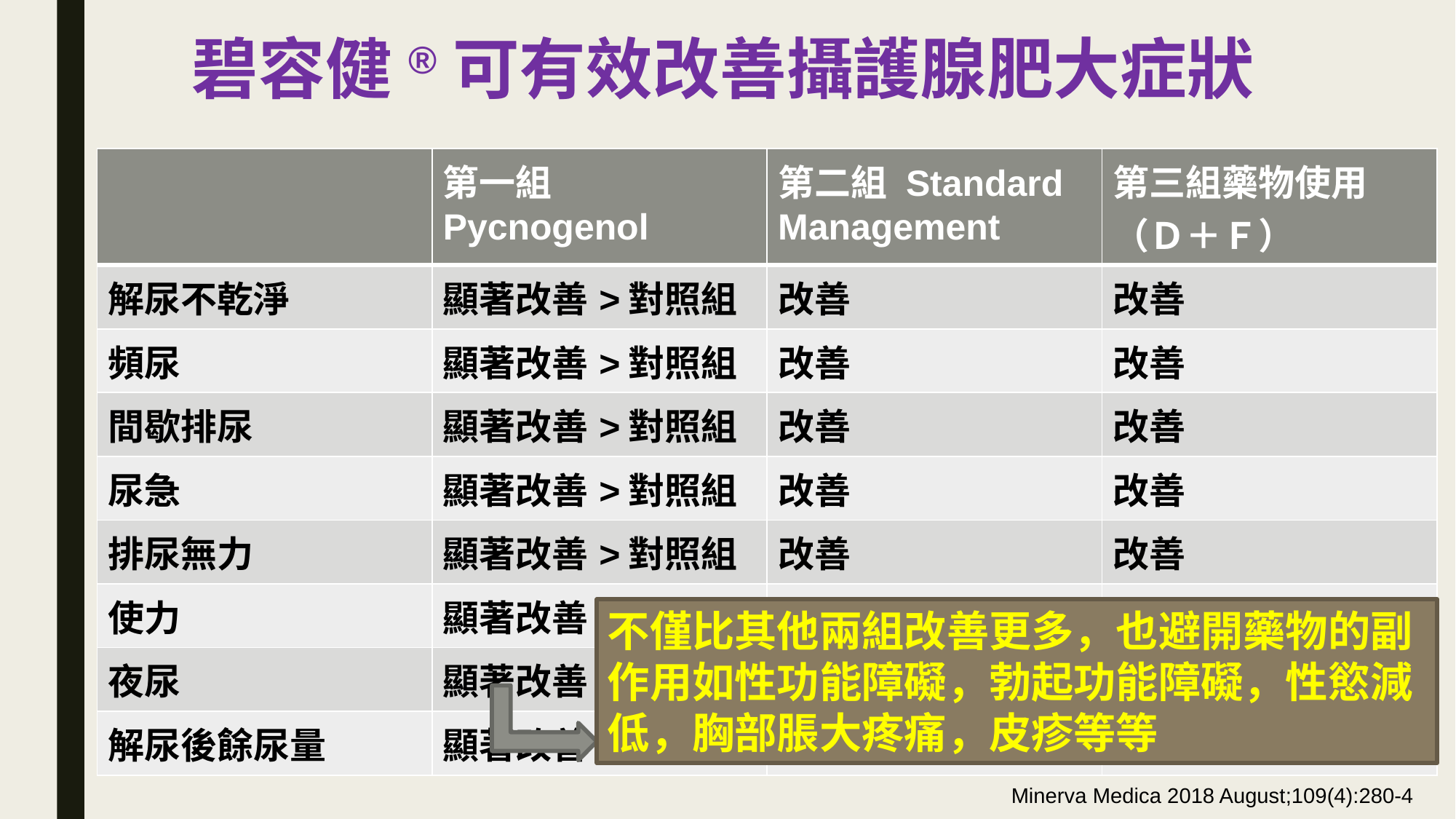

# 碧容健®可有效改善攝護腺肥大症狀
|  | 第一組 Pycnogenol | 第二組 Standard Management | 第三組藥物使用（Ｄ＋Ｆ） |
| --- | --- | --- | --- |
| 解尿不乾淨 | 顯著改善>對照組 | 改善 | 改善 |
| 頻尿 | 顯著改善>對照組 | 改善 | 改善 |
| 間歇排尿 | 顯著改善>對照組 | 改善 | 改善 |
| 尿急 | 顯著改善>對照組 | 改善 | 改善 |
| 排尿無力 | 顯著改善>對照組 | 改善 | 改善 |
| 使力 | 顯著改善>對照組 | 改善 | 改善 |
| 夜尿 | 顯著改善>對照組 | 改善 | 改善 |
| 解尿後餘尿量 | 顯著改善>對照組 | 改善 | 改善 |
不僅比其他兩組改善更多，也避開藥物的副作用如性功能障礙，勃起功能障礙，性慾減低，胸部脹大疼痛，皮疹等等

Minerva Medica 2018 August;109(4):280-4